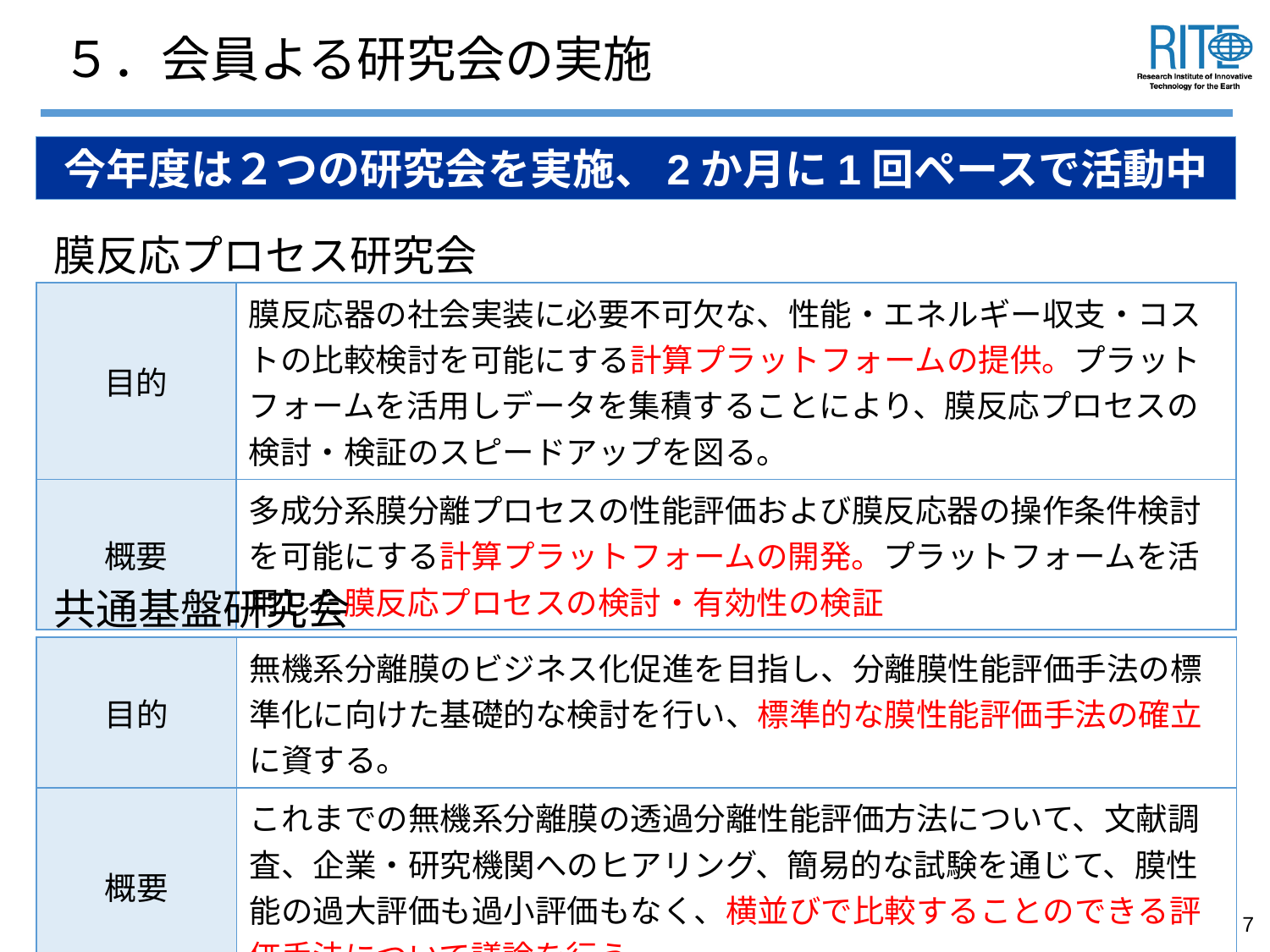

# ５．会員よる研究会の実施
今年度は２つの研究会を実施、2か月に1回ペースで活動中
膜反応プロセス研究会
| 目的 | 膜反応器の社会実装に必要不可欠な、性能・エネルギー収支・コストの比較検討を可能にする計算プラットフォームの提供。プラットフォームを活用しデータを集積することにより、膜反応プロセスの検討・検証のスピードアップを図る。 |
| --- | --- |
| 概要 | 多成分系膜分離プロセスの性能評価および膜反応器の操作条件検討を可能にする計算プラットフォームの開発。プラットフォームを活用した膜反応プロセスの検討・有効性の検証 |
共通基盤研究会
| 目的 | 無機系分離膜のビジネス化促進を目指し、分離膜性能評価手法の標準化に向けた基礎的な検討を行い、標準的な膜性能評価手法の確立に資する。 |
| --- | --- |
| 概要 | これまでの無機系分離膜の透過分離性能評価方法について、文献調査、企業・研究機関へのヒアリング、簡易的な試験を通じて、膜性能の過大評価も過小評価もなく、横並びで比較することのできる評価手法について議論を行う。 |
7